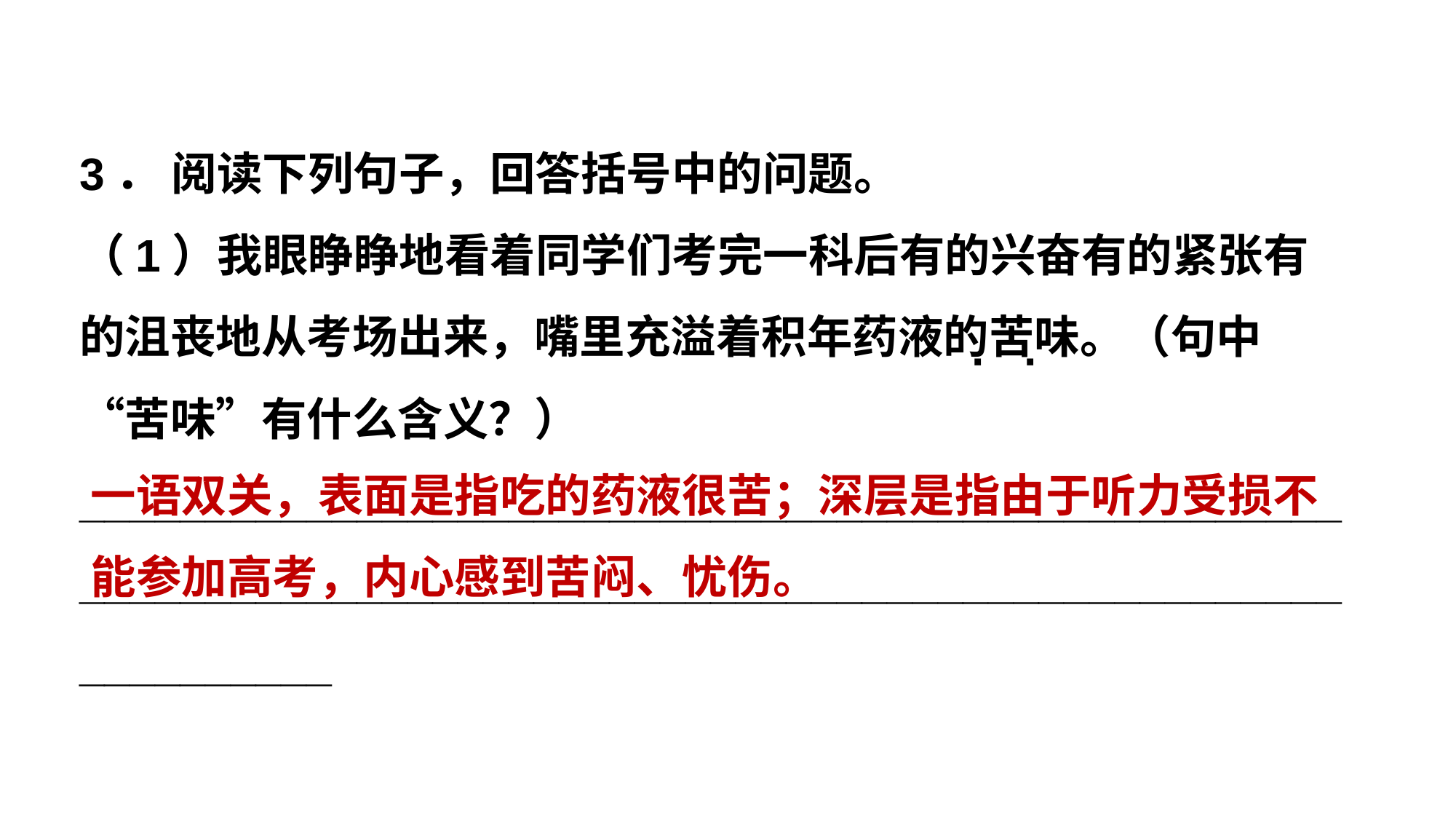

3． 阅读下列句子，回答括号中的问题。
（1）我眼睁睁地看着同学们考完一科后有的兴奋有的紧张有的沮丧地从考场出来，嘴里充溢着积年药液的苦味。（句中“苦味”有什么含义？） ______________________________________________________________________________________________________________
·   ·
一语双关，表面是指吃的药液很苦；深层是指由于听力受损不能参加高考，内心感到苦闷、忧伤。